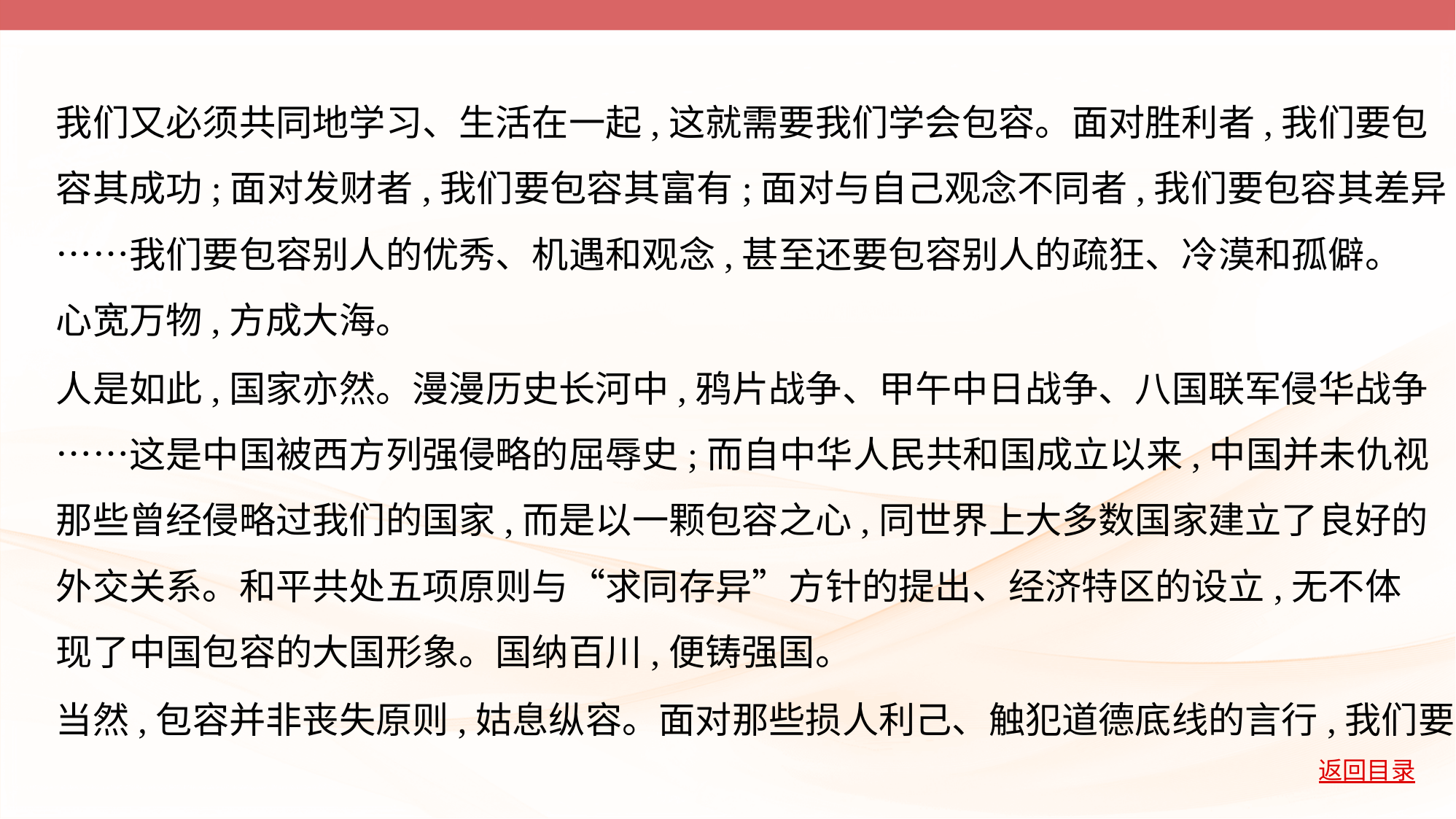

我们又必须共同地学习、生活在一起,这就需要我们学会包容。面对胜利者,我们要包
容其成功;面对发财者,我们要包容其富有;面对与自己观念不同者,我们要包容其差异
……我们要包容别人的优秀、机遇和观念,甚至还要包容别人的疏狂、冷漠和孤僻。
心宽万物,方成大海。
人是如此,国家亦然。漫漫历史长河中,鸦片战争、甲午中日战争、八国联军侵华战争
……这是中国被西方列强侵略的屈辱史;而自中华人民共和国成立以来,中国并未仇视
那些曾经侵略过我们的国家,而是以一颗包容之心,同世界上大多数国家建立了良好的
外交关系。和平共处五项原则与“求同存异”方针的提出、经济特区的设立,无不体
现了中国包容的大国形象。国纳百川,便铸强国。
当然,包容并非丧失原则,姑息纵容。面对那些损人利己、触犯道德底线的言行,我们要